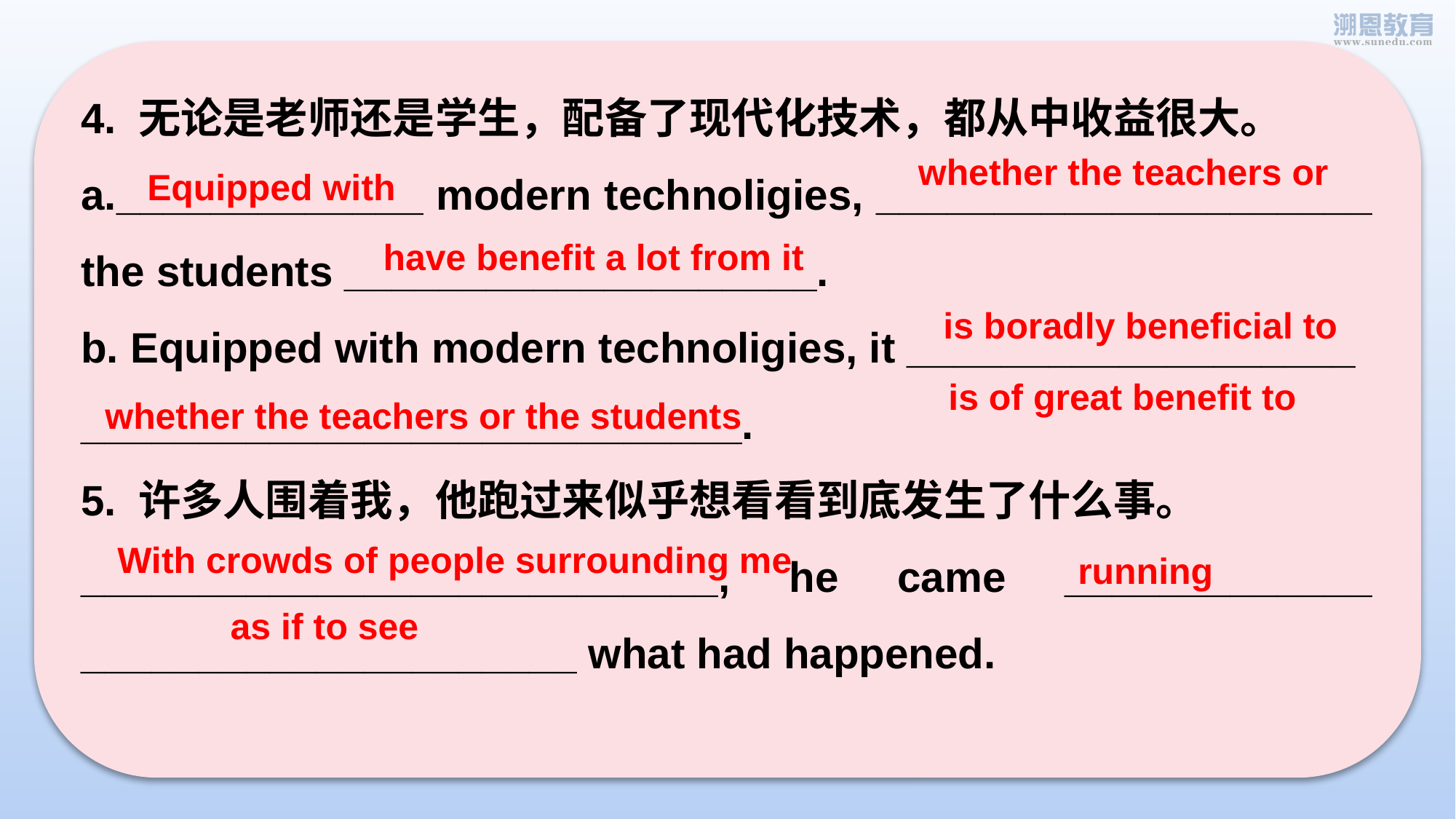

4. 无论是老师还是学生，配备了现代化技术，都从中收益很大。
a._____________ modern technoligies, _____________________ the students ____________________.
b. Equipped with modern technoligies, it ___________________
____________________________.
5. 许多人围着我，他跑过来似乎想看看到底发生了什么事。
___________________________, he came _____________ _____________________ what had happened.

whether the teachers or
Equipped with
have benefit a lot from it
is boradly beneficial to
is of great benefit to
whether the teachers or the students
With crowds of people surrounding me
running
as if to see